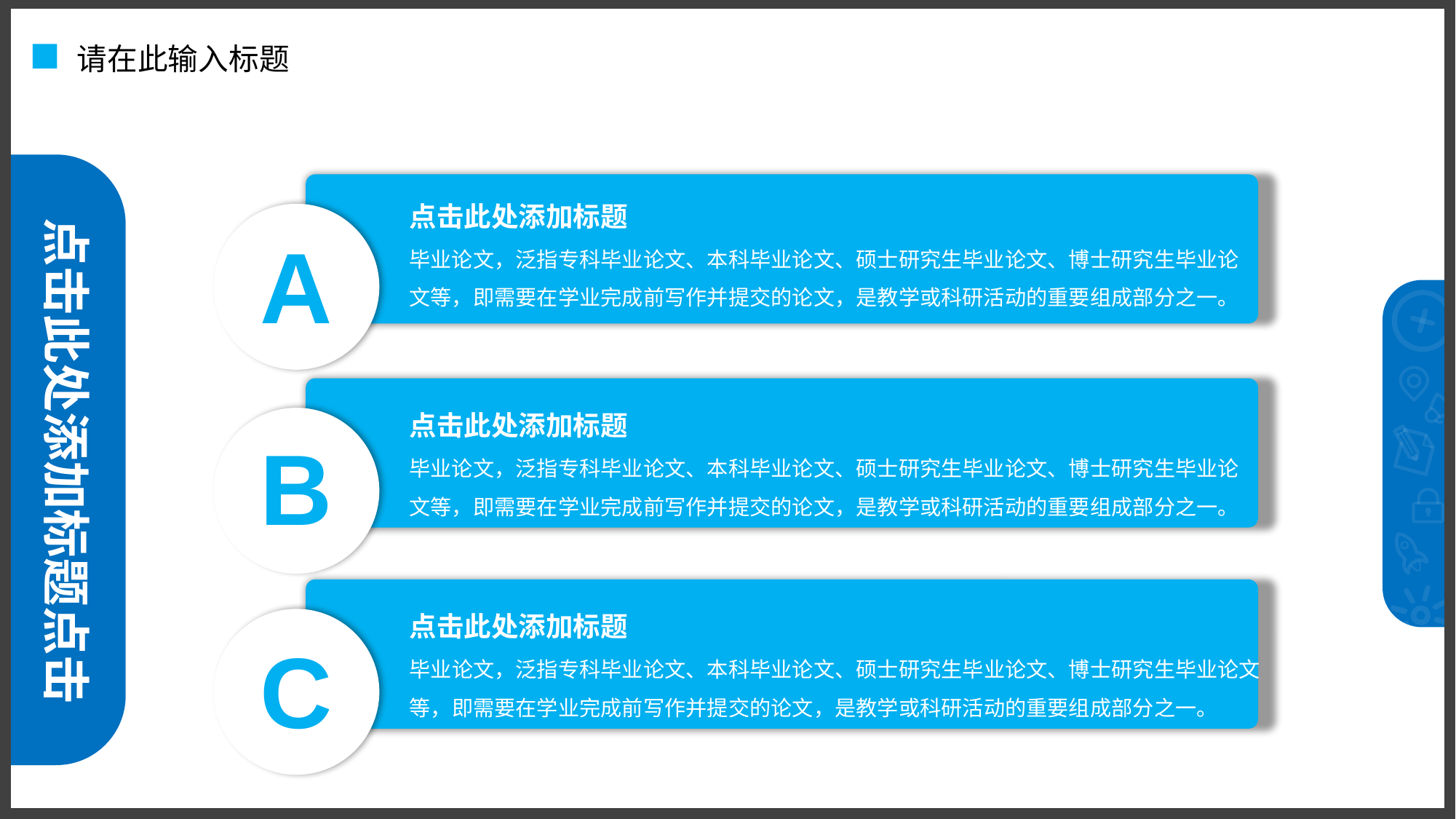

请在此输入标题

点击此处添加标题

点击此处添加标题点击

毕业论文，泛指专科毕业论文、本科毕业论文、硕士研究生毕业论文、博士研究生毕业论文等，即需要在学业完成前写作并提交的论文，是教学或科研活动的重要组成部分之一。
A

点击此处添加标题

毕业论文，泛指专科毕业论文、本科毕业论文、硕士研究生毕业论文、博士研究生毕业论文等，即需要在学业完成前写作并提交的论文，是教学或科研活动的重要组成部分之一。
B

点击此处添加标题

毕业论文，泛指专科毕业论文、本科毕业论文、硕士研究生毕业论文、博士研究生毕业论文等，即需要在学业完成前写作并提交的论文，是教学或科研活动的重要组成部分之一。
C